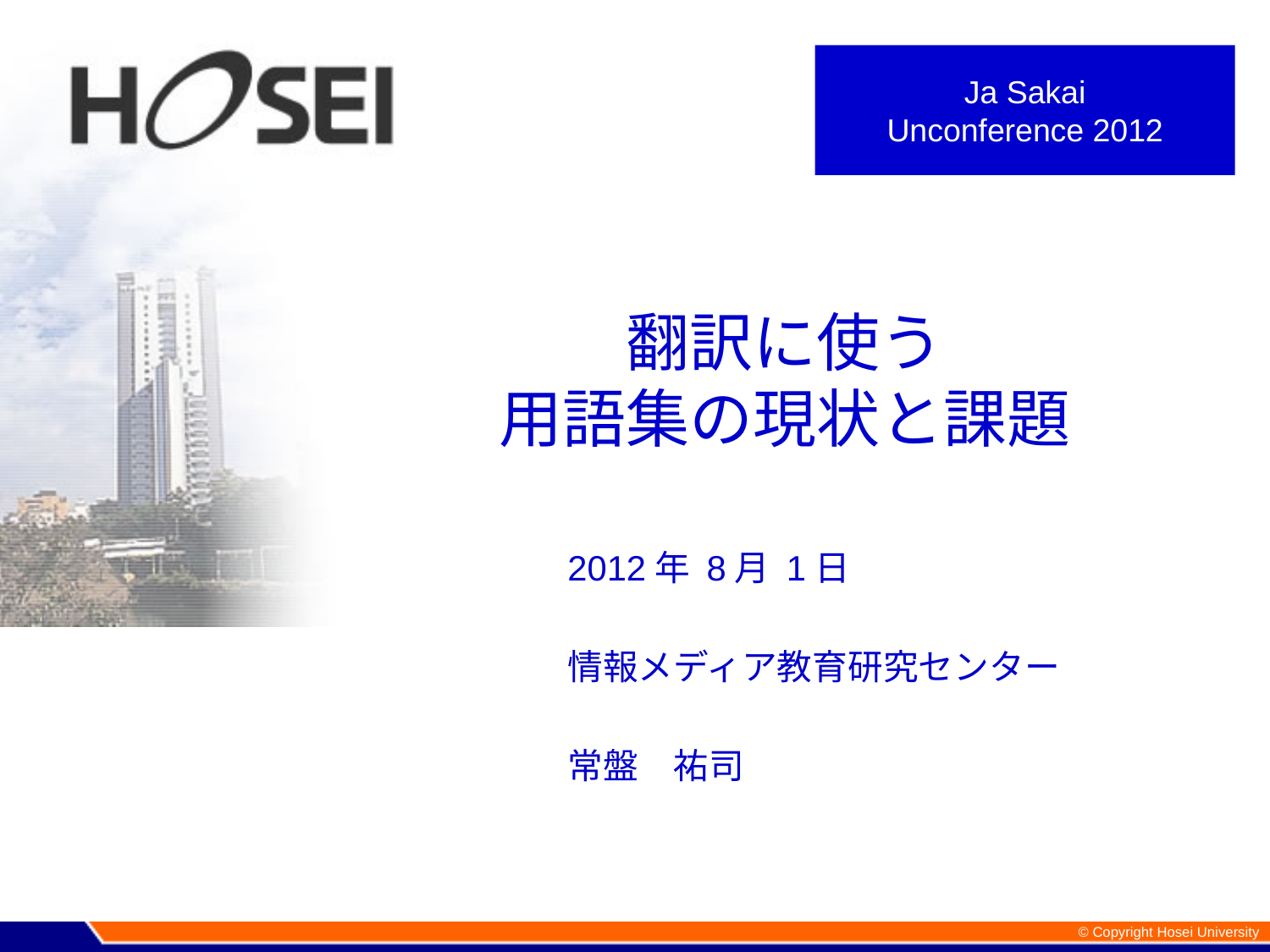

Ja Sakai
Unconference 2012
# 翻訳に使う 用語集の現状と課題
2012年 8月 1日

情報メディア教育研究センター

常盤　祐司